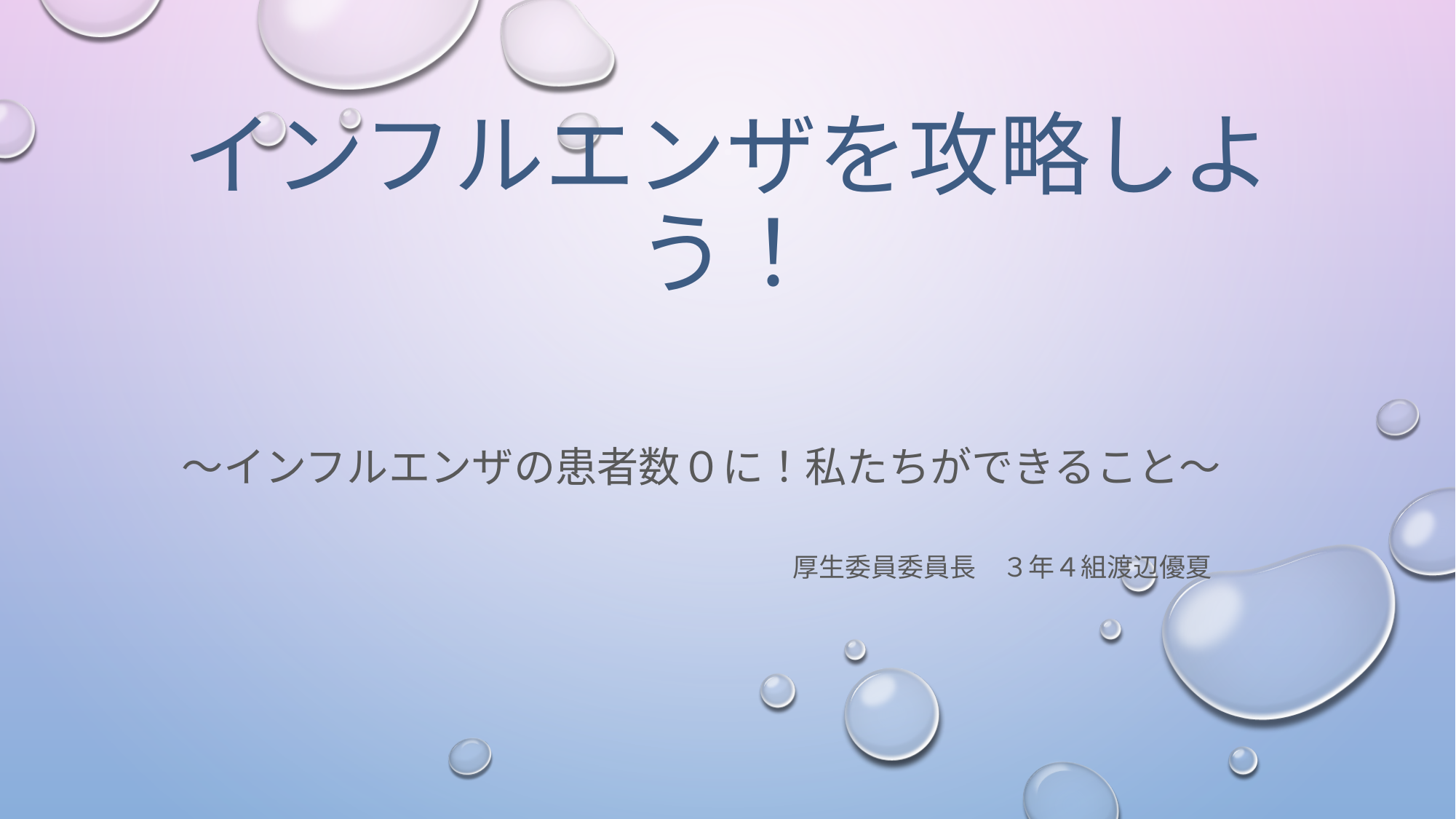

# インフルエンザを攻略しよう！
～インフルエンザの患者数０に！私たちができること～

　　　　　　　　　　　　　　　　　　　　　　　厚生委員委員長　３年４組渡辺優夏